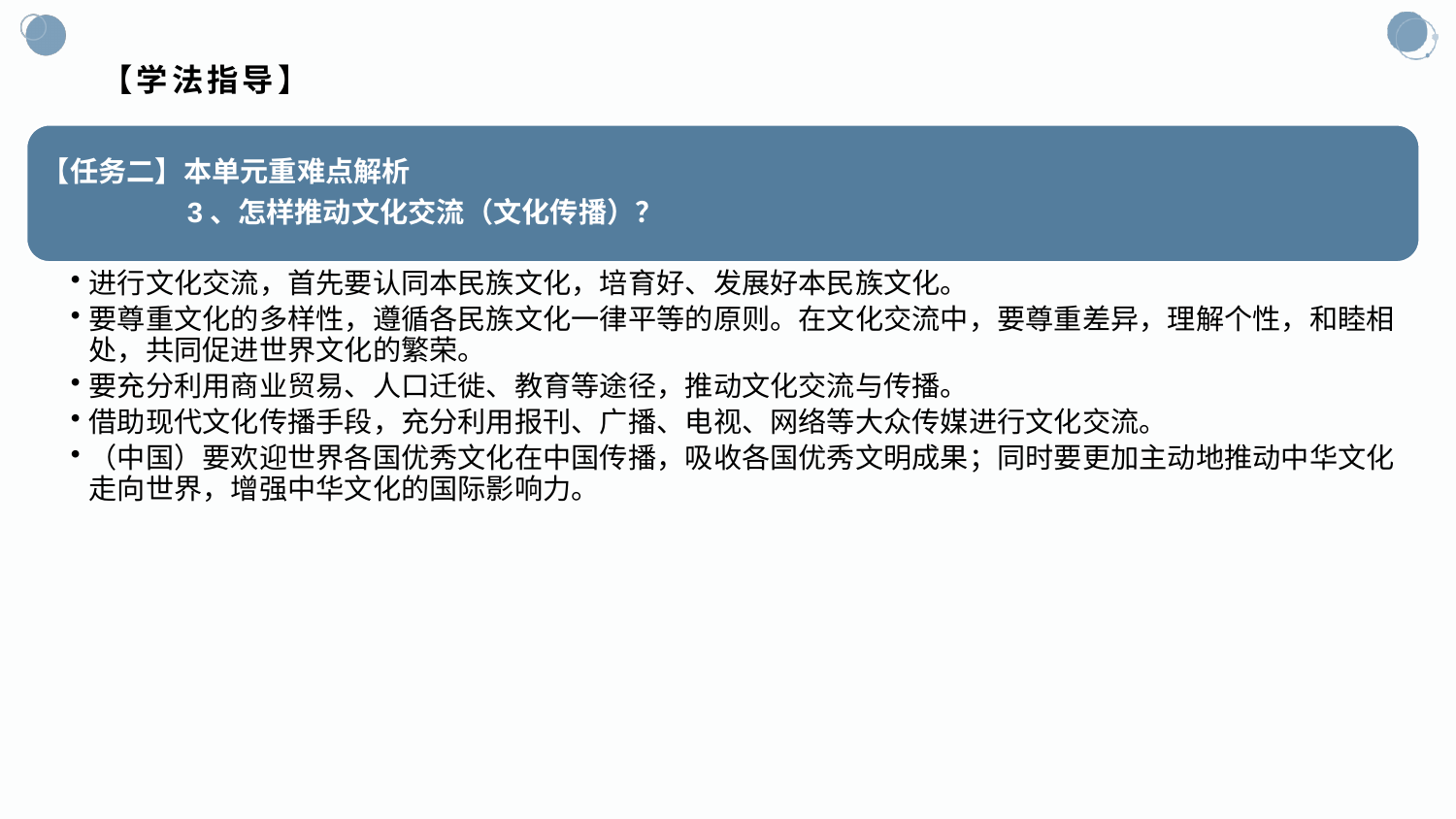

# 【学法指导】
【任务二】本单元重难点解析
	3、怎样推动文化交流（文化传播）？
进行文化交流，首先要认同本民族文化，培育好、发展好本民族文化。
要尊重文化的多样性，遵循各民族文化一律平等的原则。在文化交流中，要尊重差异，理解个性，和睦相处，共同促进世界文化的繁荣。
要充分利用商业贸易、人口迁徙、教育等途径，推动文化交流与传播。
借助现代文化传播手段，充分利用报刊、广播、电视、网络等大众传媒进行文化交流。
（中国）要欢迎世界各国优秀文化在中国传播，吸收各国优秀文明成果；同时要更加主动地推动中华文化走向世界，增强中华文化的国际影响力。